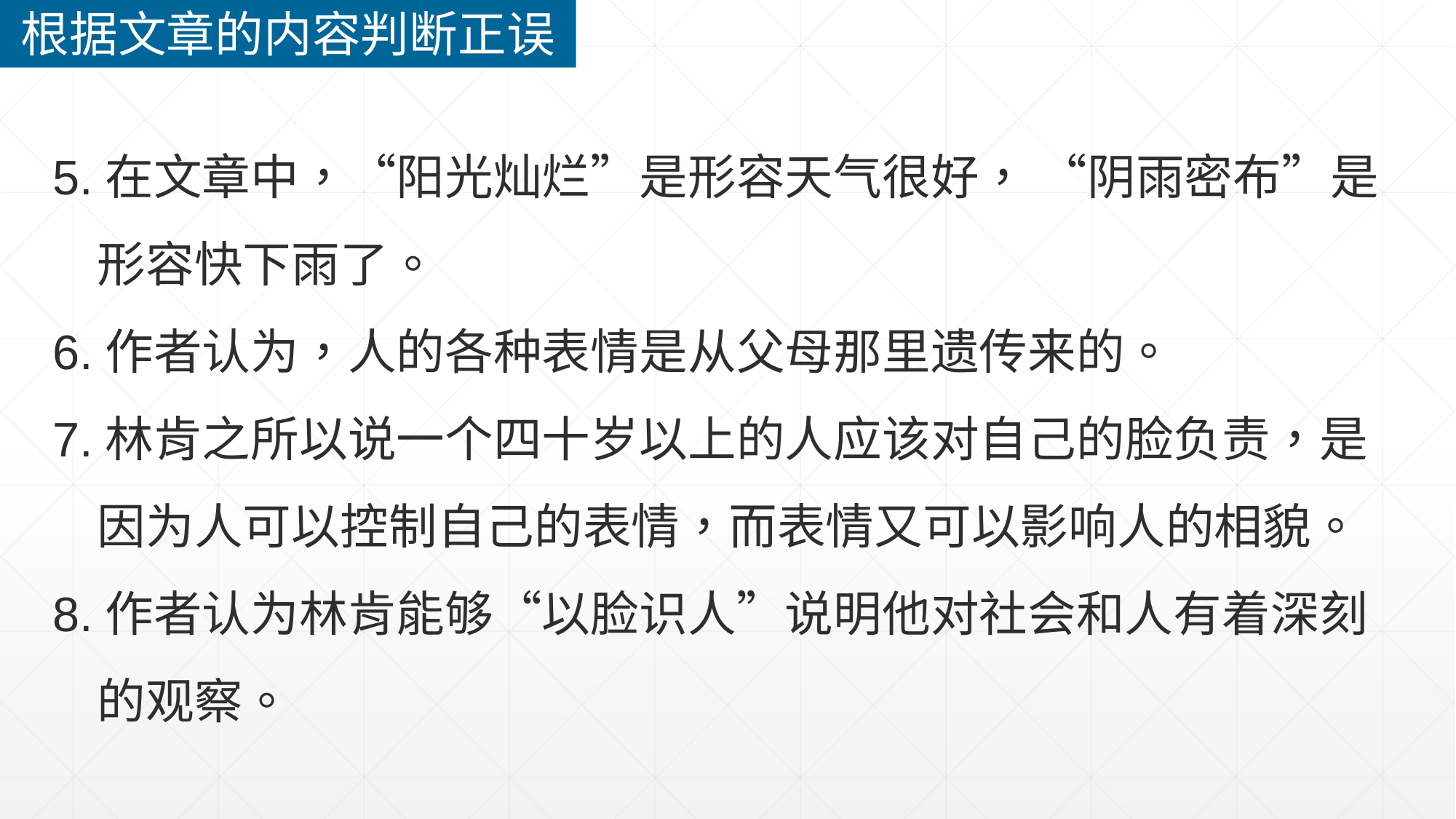

根据文章的内容判断正误
5.在文章中，“阳光灿烂”是形容天气很好， “阴雨密布”是
   形容快下雨了。
6.作者认为，人的各种表情是从父母那里遗传来的。
7.林肯之所以说一个四十岁以上的人应该对自己的脸负责，是
   因为人可以控制自己的表情，而表情又可以影响人的相貌。
8.作者认为林肯能够“以脸识人”说明他对社会和人有着深刻
   的观察。